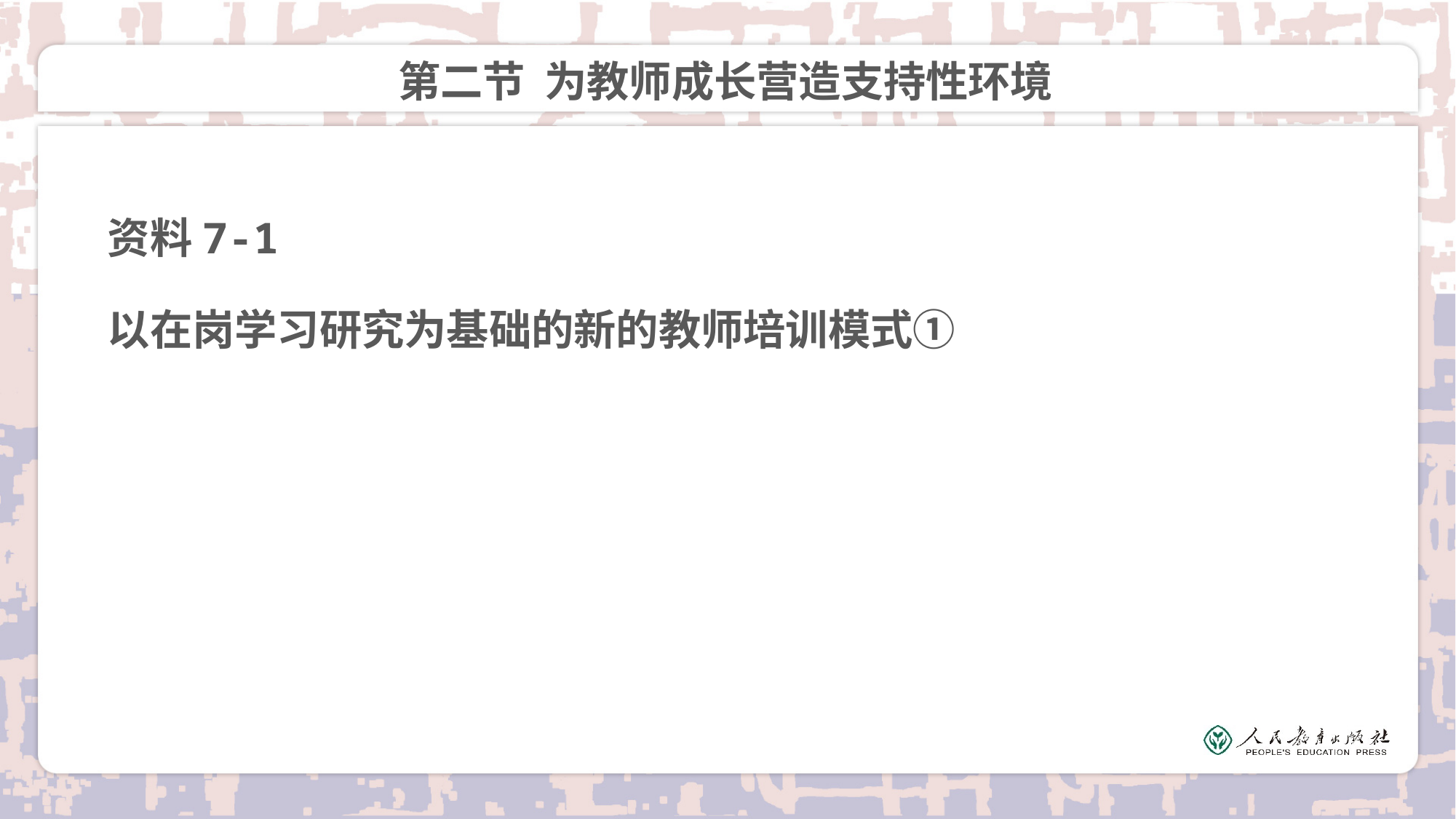

# 第二节  为教师成长营造支持性环境
资料7-1
以在岗学习研究为基础的新的教师培训模式①